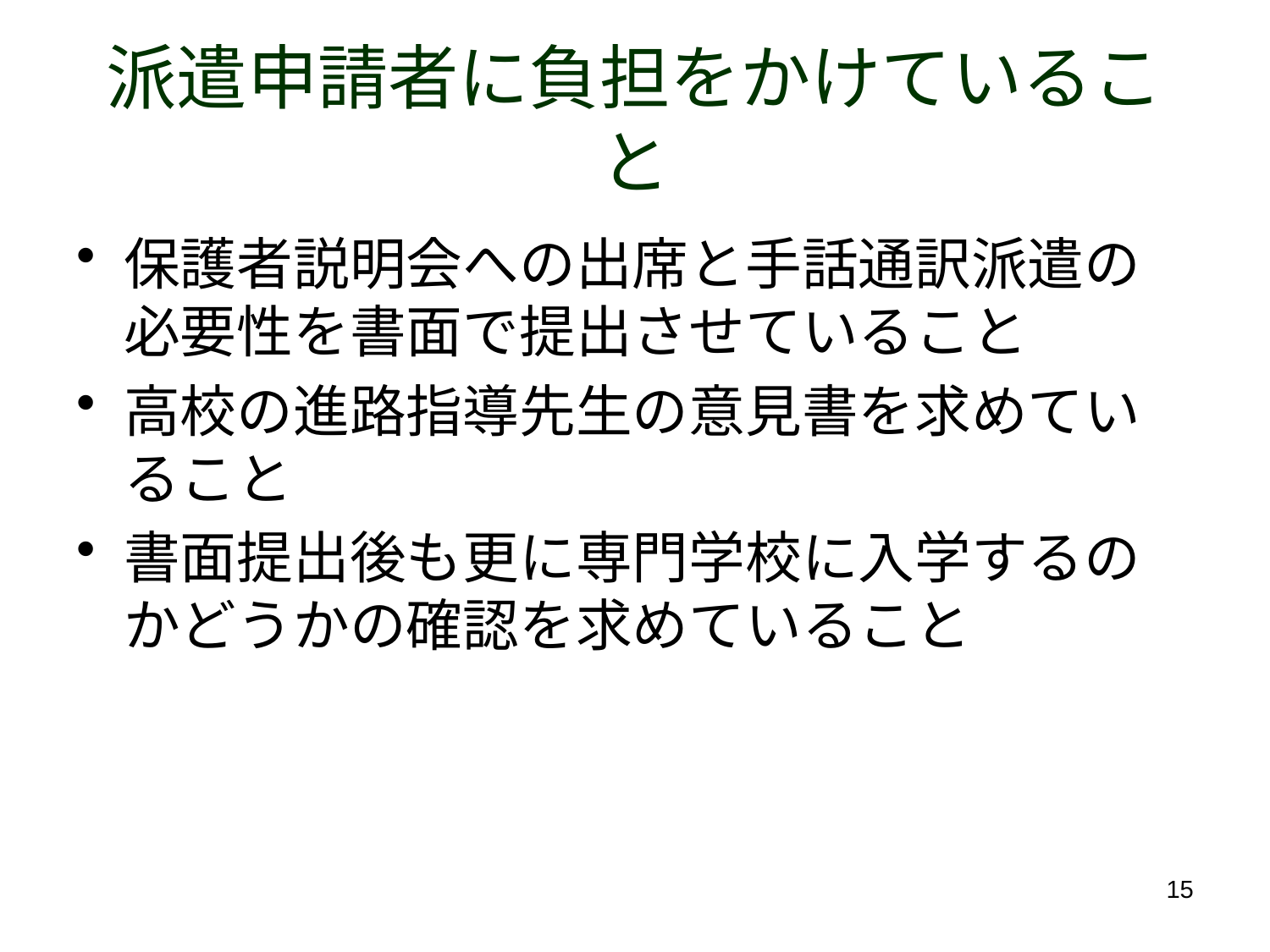

派遣申請者に負担をかけていること
保護者説明会への出席と手話通訳派遣の必要性を書面で提出させていること
高校の進路指導先生の意見書を求めていること
書面提出後も更に専門学校に入学するのかどうかの確認を求めていること
15